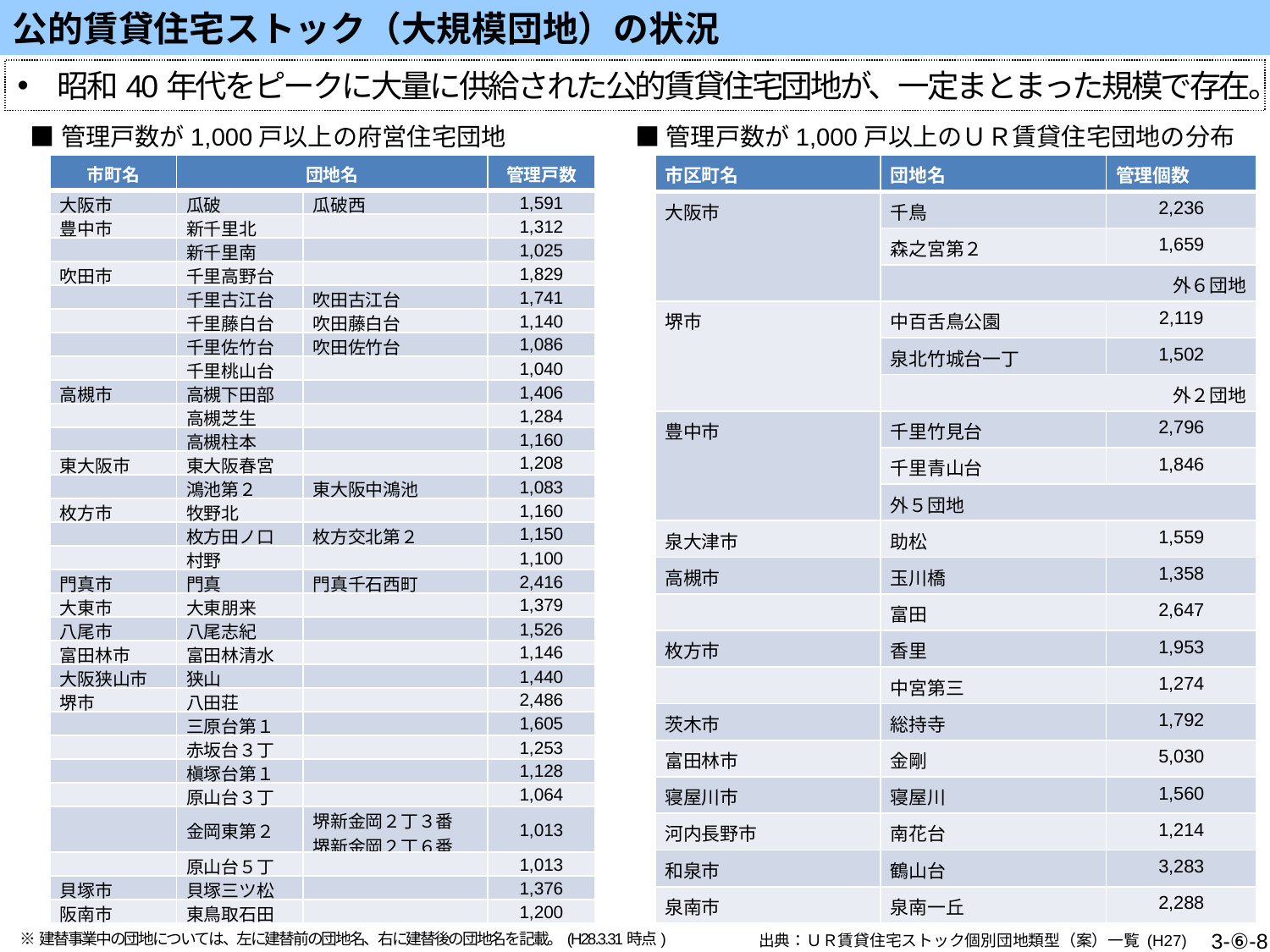

公的賃貸住宅ストック（大規模団地）の状況
昭和40年代をピークに大量に供給された公的賃貸住宅団地が、一定まとまった規模で存在。
■管理戸数が1,000戸以上の府営住宅団地
■管理戸数が1,000戸以上のＵＲ賃貸住宅団地の分布
| 市町名 | 団地名 |  | 管理戸数 |
| --- | --- | --- | --- |
| 大阪市 | 瓜破 | 瓜破西 | 1,591 |
| 豊中市 | 新千里北 |  | 1,312 |
|  | 新千里南 |  | 1,025 |
| 吹田市 | 千里高野台 |  | 1,829 |
|  | 千里古江台 | 吹田古江台 | 1,741 |
|  | 千里藤白台 | 吹田藤白台 | 1,140 |
|  | 千里佐竹台 | 吹田佐竹台 | 1,086 |
|  | 千里桃山台 |  | 1,040 |
| 高槻市 | 高槻下田部 |  | 1,406 |
|  | 高槻芝生 |  | 1,284 |
|  | 高槻柱本 |  | 1,160 |
| 東大阪市 | 東大阪春宮 |  | 1,208 |
|  | 鴻池第２ | 東大阪中鴻池 | 1,083 |
| 枚方市 | 牧野北 |  | 1,160 |
|  | 枚方田ノ口 | 枚方交北第２ | 1,150 |
|  | 村野 |  | 1,100 |
| 門真市 | 門真 | 門真千石西町 | 2,416 |
| 大東市 | 大東朋来 |  | 1,379 |
| 八尾市 | 八尾志紀 |  | 1,526 |
| 富田林市 | 富田林清水 |  | 1,146 |
| 大阪狭山市 | 狭山 |  | 1,440 |
| 堺市 | 八田荘 |  | 2,486 |
|  | 三原台第１ |  | 1,605 |
|  | 赤坂台３丁 |  | 1,253 |
|  | 槇塚台第１ |  | 1,128 |
|  | 原山台３丁 |  | 1,064 |
|  | 金岡東第２ | 堺新金岡２丁３番 堺新金岡２丁６番 | 1,013 |
|  | 原山台５丁 |  | 1,013 |
| 貝塚市 | 貝塚三ツ松 |  | 1,376 |
| 阪南市 | 東鳥取石田 |  | 1,200 |
| 市区町名 | 団地名 | 管理個数 |
| --- | --- | --- |
| 大阪市 | 千鳥 | 2,236 |
|  | 森之宮第２ | 1,659 |
|  | 外６団地 |  |
| 堺市 | 中百舌鳥公園 | 2,119 |
|  | 泉北竹城台一丁 | 1,502 |
|  | 外２団地 |  |
| 豊中市 | 千里竹見台 | 2,796 |
|  | 千里青山台 | 1,846 |
|  | 外５団地 |  |
| 泉大津市 | 助松 | 1,559 |
| 高槻市 | 玉川橋 | 1,358 |
|  | 富田 | 2,647 |
| 枚方市 | 香里 | 1,953 |
|  | 中宮第三 | 1,274 |
| 茨木市 | 総持寺 | 1,792 |
| 富田林市 | 金剛 | 5,030 |
| 寝屋川市 | 寝屋川 | 1,560 |
| 河内長野市 | 南花台 | 1,214 |
| 和泉市 | 鶴山台 | 3,283 |
| 泉南市 | 泉南一丘 | 2,288 |
3-⑥-8
※建替事業中の団地については、左に建替前の団地名、右に建替後の団地名を記載。(H28.3.31時点)
出典：ＵＲ賃貸住宅ストック個別団地類型（案）一覧 (H27)
出典　大阪府営住宅ストック総合活用計画　団地別実施計画(H27.7)